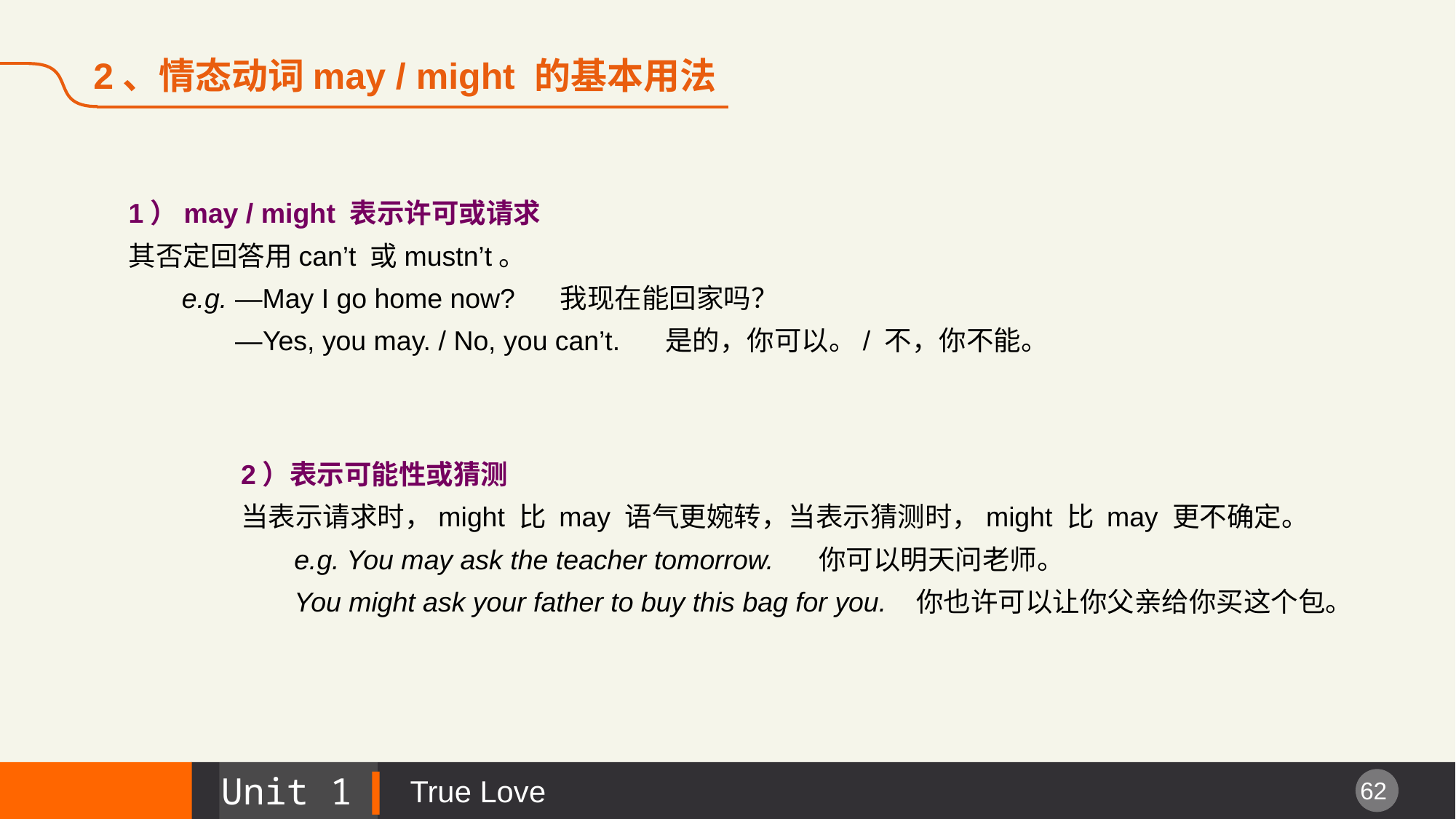

2、情态动词may / might 的基本用法
1）may / might 表示许可或请求
其否定回答用can’t 或mustn’t。
       e.g. —May I go home now?     我现在能回家吗？
              —Yes, you may. / No, you can’t.     是的，你可以。/ 不，你不能。
2）表示可能性或猜测
当表示请求时，might 比 may 语气更婉转，当表示猜测时，might 比 may 更不确定。
       e.g. You may ask the teacher tomorrow.     你可以明天问老师。
       You might ask your father to buy this bag for you.   你也许可以让你父亲给你买这个包。